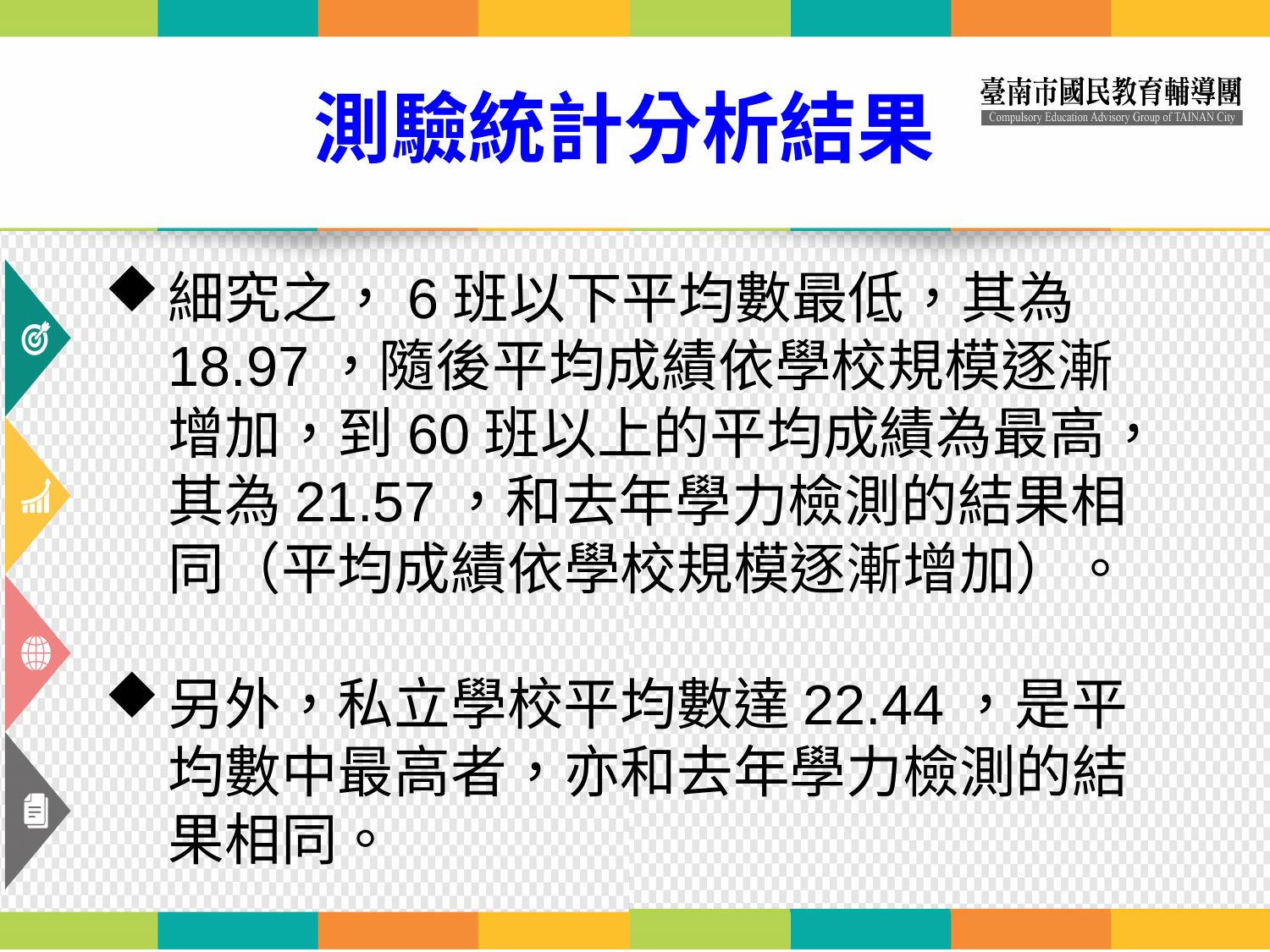

# 測驗統計分析結果
細究之，6班以下平均數最低，其為18.97，隨後平均成績依學校規模逐漸增加，到60班以上的平均成績為最高，其為21.57，和去年學力檢測的結果相同（平均成績依學校規模逐漸增加）。

另外，私立學校平均數達22.44，是平均數中最高者，亦和去年學力檢測的結果相同。